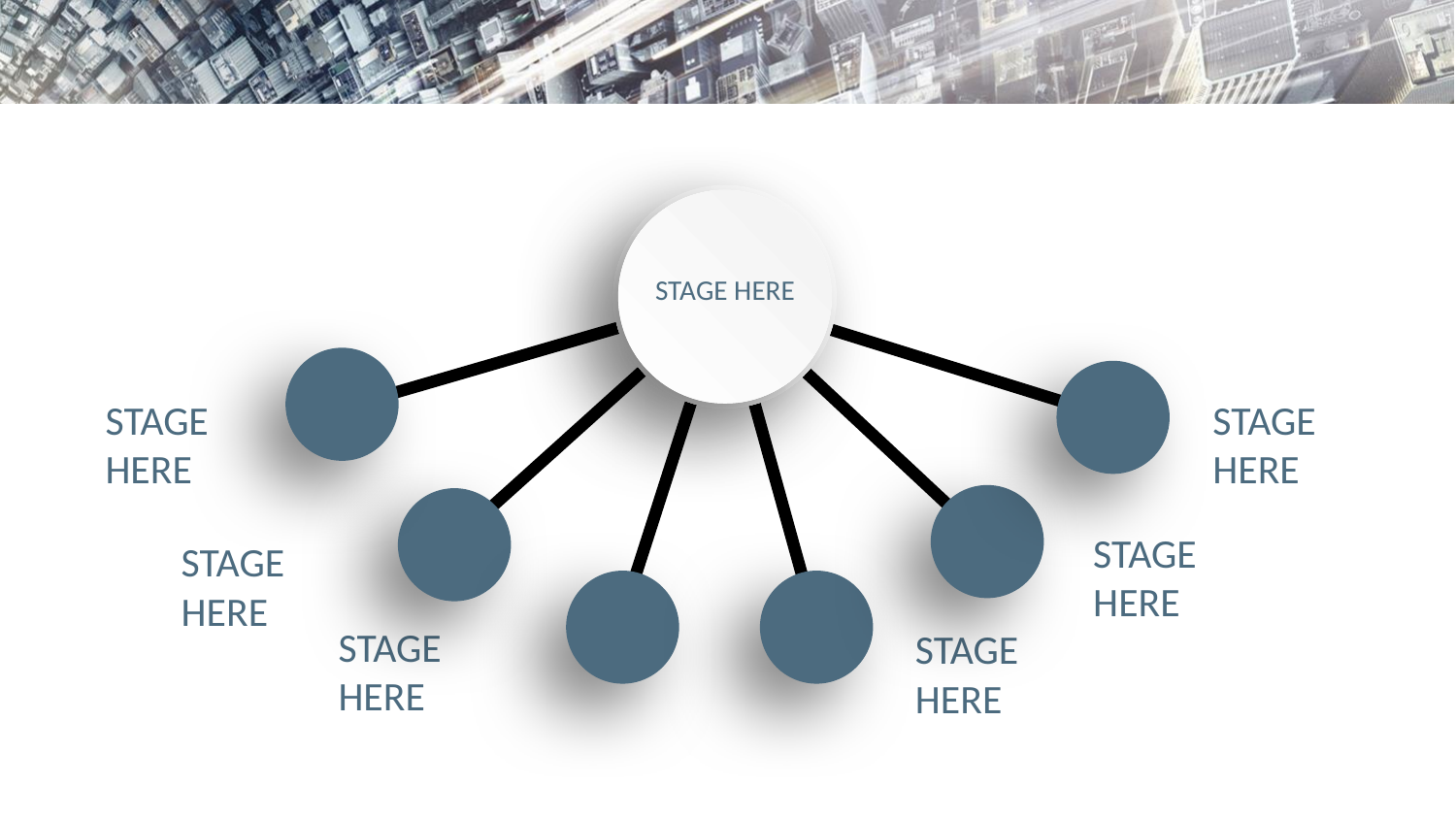

#

STAGE HERE

STAGE
HERE
STAGE
HERE

STAGE
HERE
STAGE
HERE

STAGE
HERE
STAGE
HERE
延时符